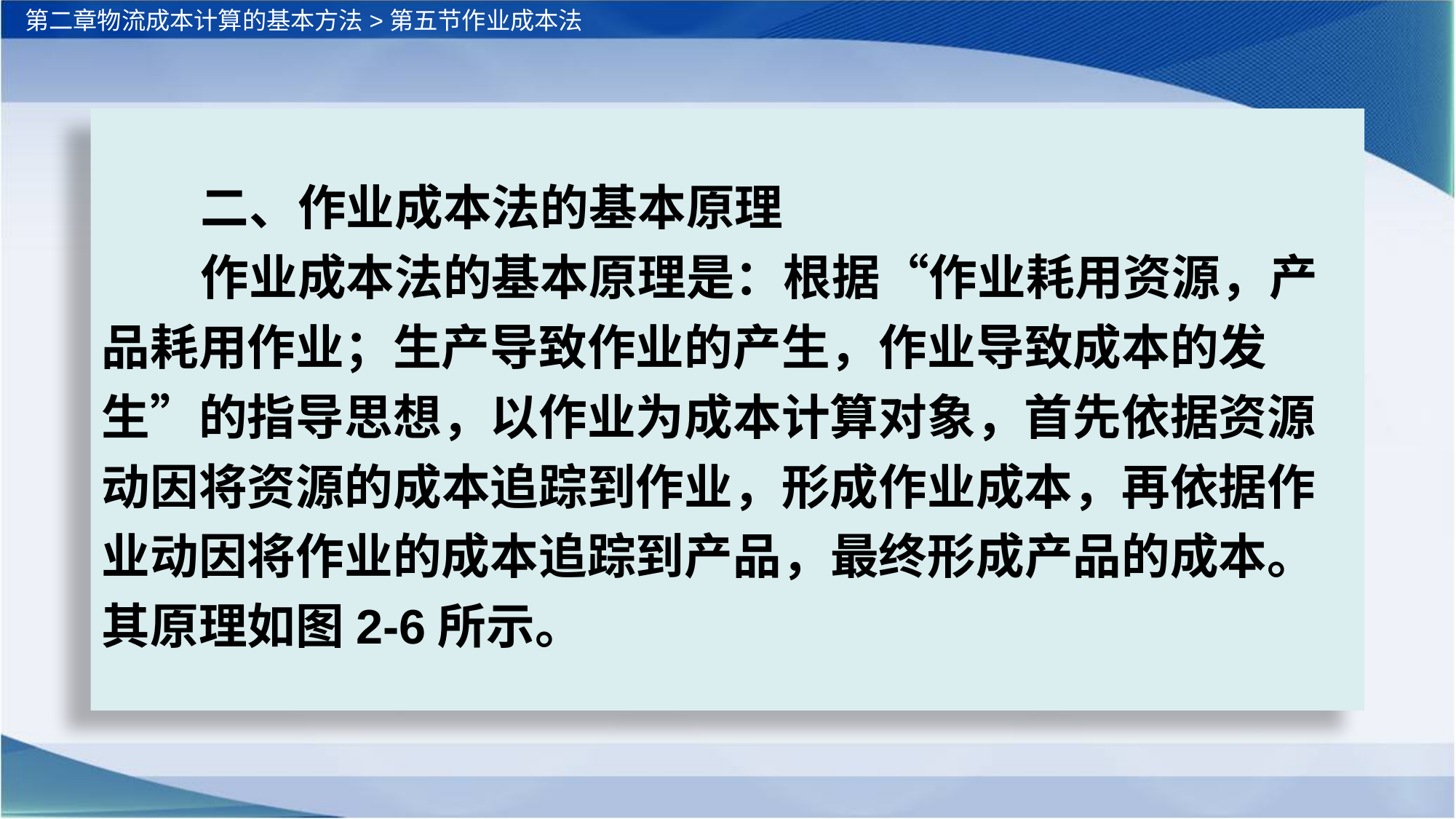

第二章物流成本计算的基本方法>第五节作业成本法
二、作业成本法的基本原理
作业成本法的基本原理是：根据“作业耗用资源，产品耗用作业；生产导致作业的产生，作业导致成本的发生”的指导思想，以作业为成本计算对象，首先依据资源动因将资源的成本追踪到作业，形成作业成本，再依据作业动因将作业的成本追踪到产品，最终形成产品的成本。其原理如图2-6所示。